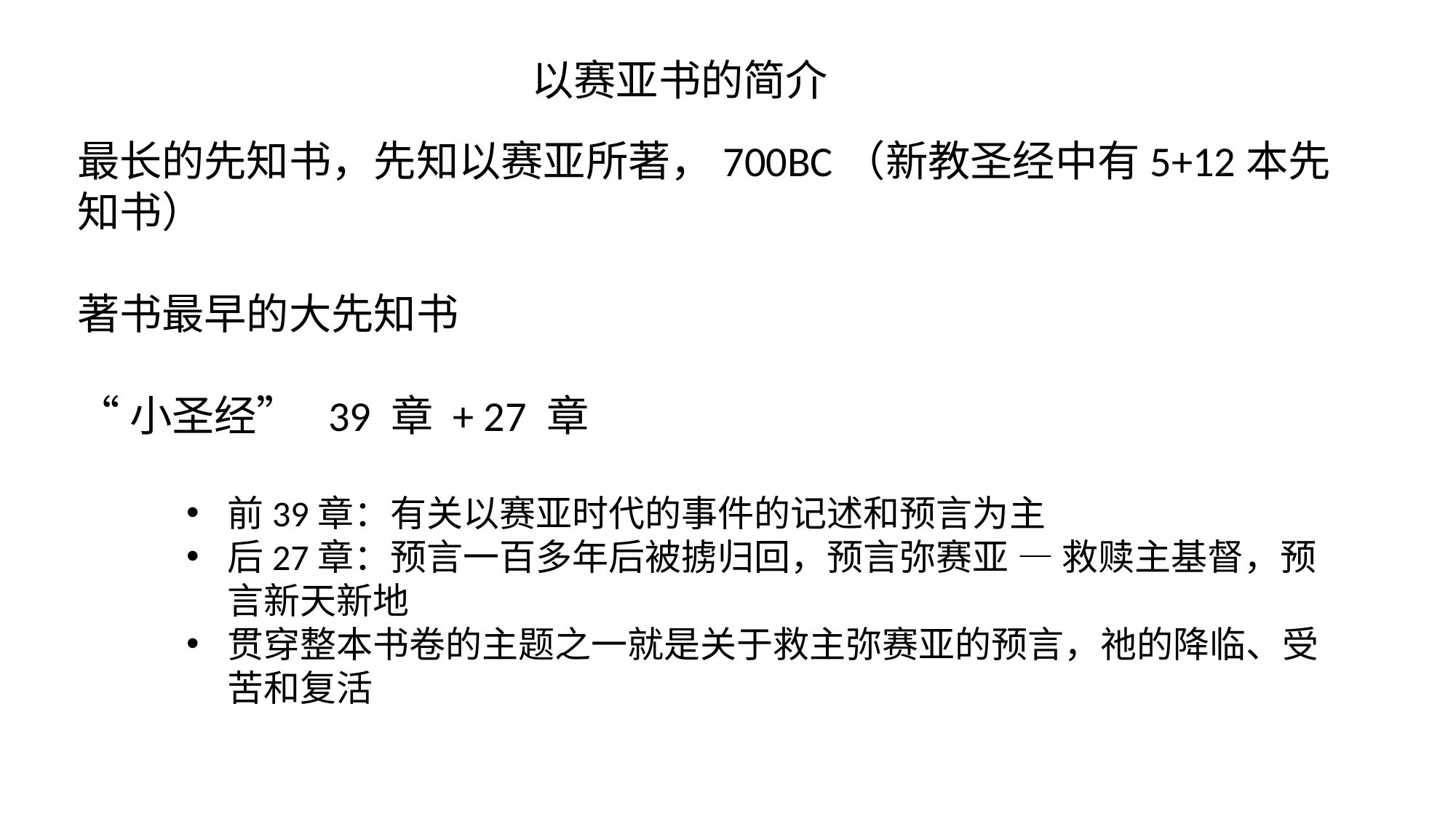

以赛亚书的简介
最长的先知书，先知以赛亚所著，700BC（新教圣经中有5+12本先知书）

著书最早的大先知书

“小圣经”  39 章 + 27 章

前39章：有关以赛亚时代的事件的记述和预言为主
后27章：预言一百多年后被掳归回，预言弥赛亚 — 救赎主基督，预言新天新地
贯穿整本书卷的主题之一就是关于救主弥赛亚的预言，祂的降临、受苦和复活